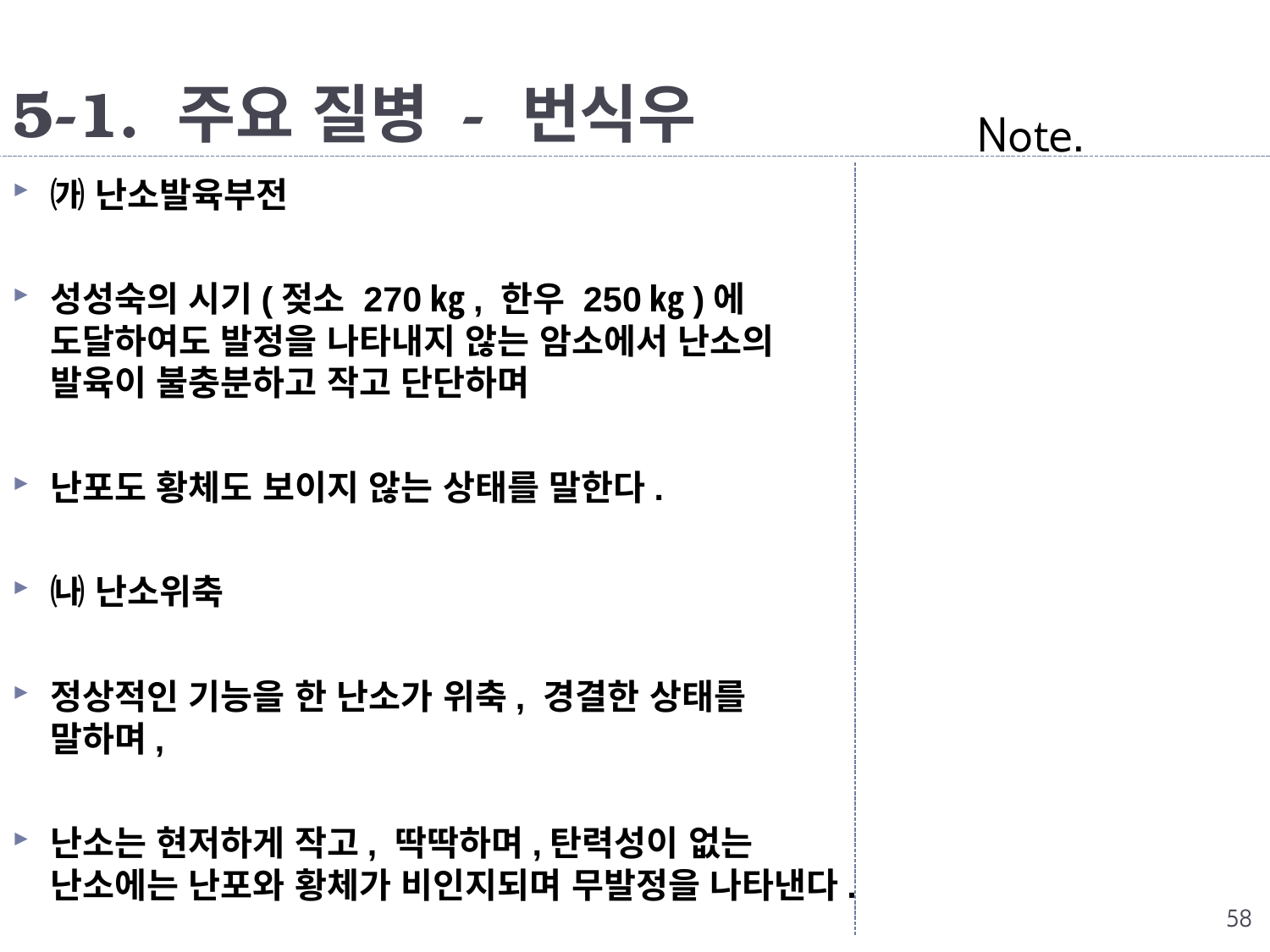

# 5-1. 주요 질병 - 번식우
Note.

㈎ 난소발육부전

성성숙의 시기(젖소 270㎏, 한우 250㎏)에 도달하여도 발정을 나타내지 않는 암소에서 난소의 발육이 불충분하고 작고 단단하며

난포도 황체도 보이지 않는 상태를 말한다.

㈏ 난소위축

정상적인 기능을 한 난소가 위축, 경결한 상태를 말하며,

난소는 현저하게 작고, 딱딱하며,탄력성이 없는 난소에는 난포와 황체가 비인지되며 무발정을 나타낸다.
58